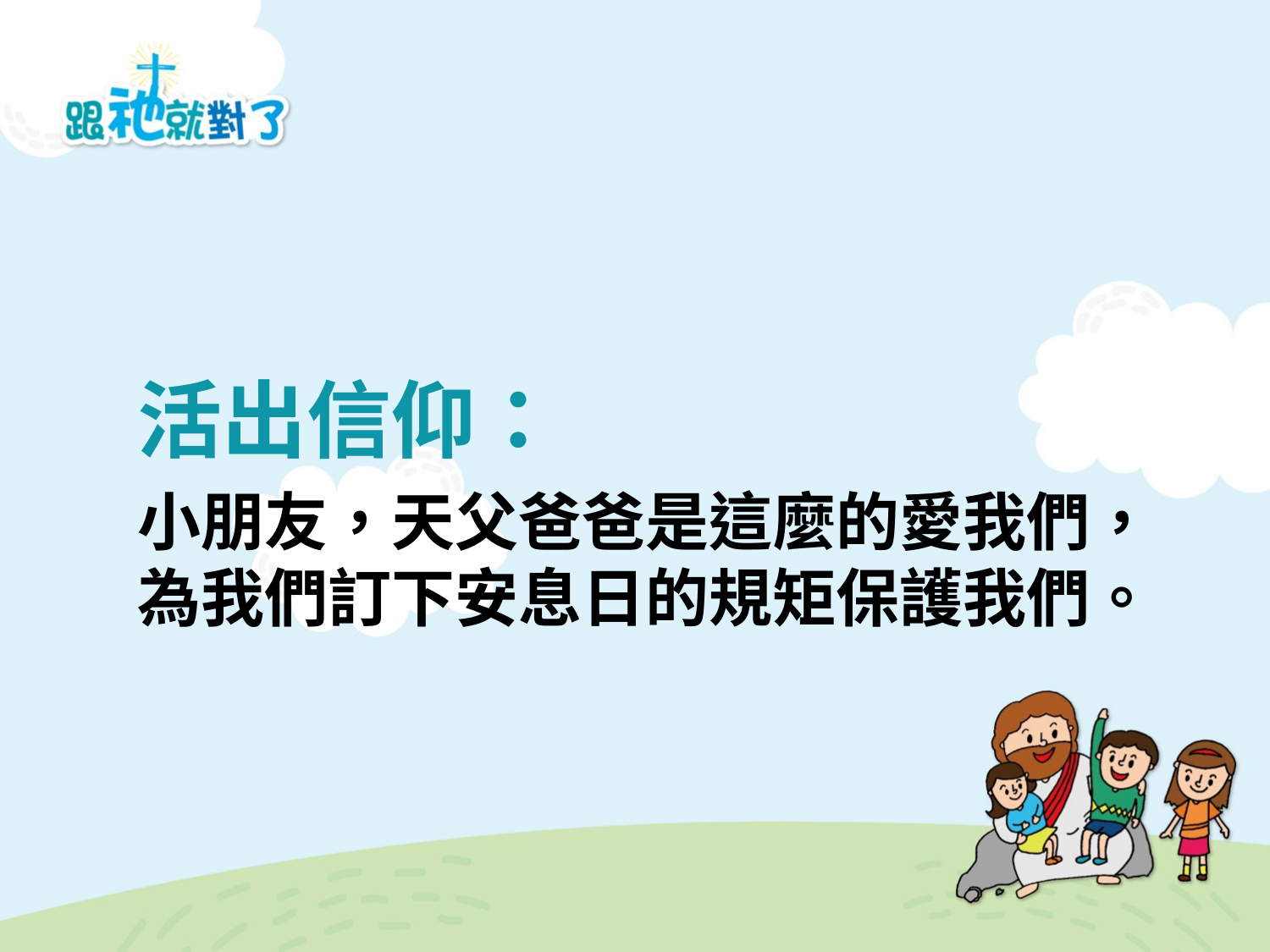

活出信仰：
小朋友，天父爸爸是這麼的愛我們，為我們訂下安息日的規矩保護我們。